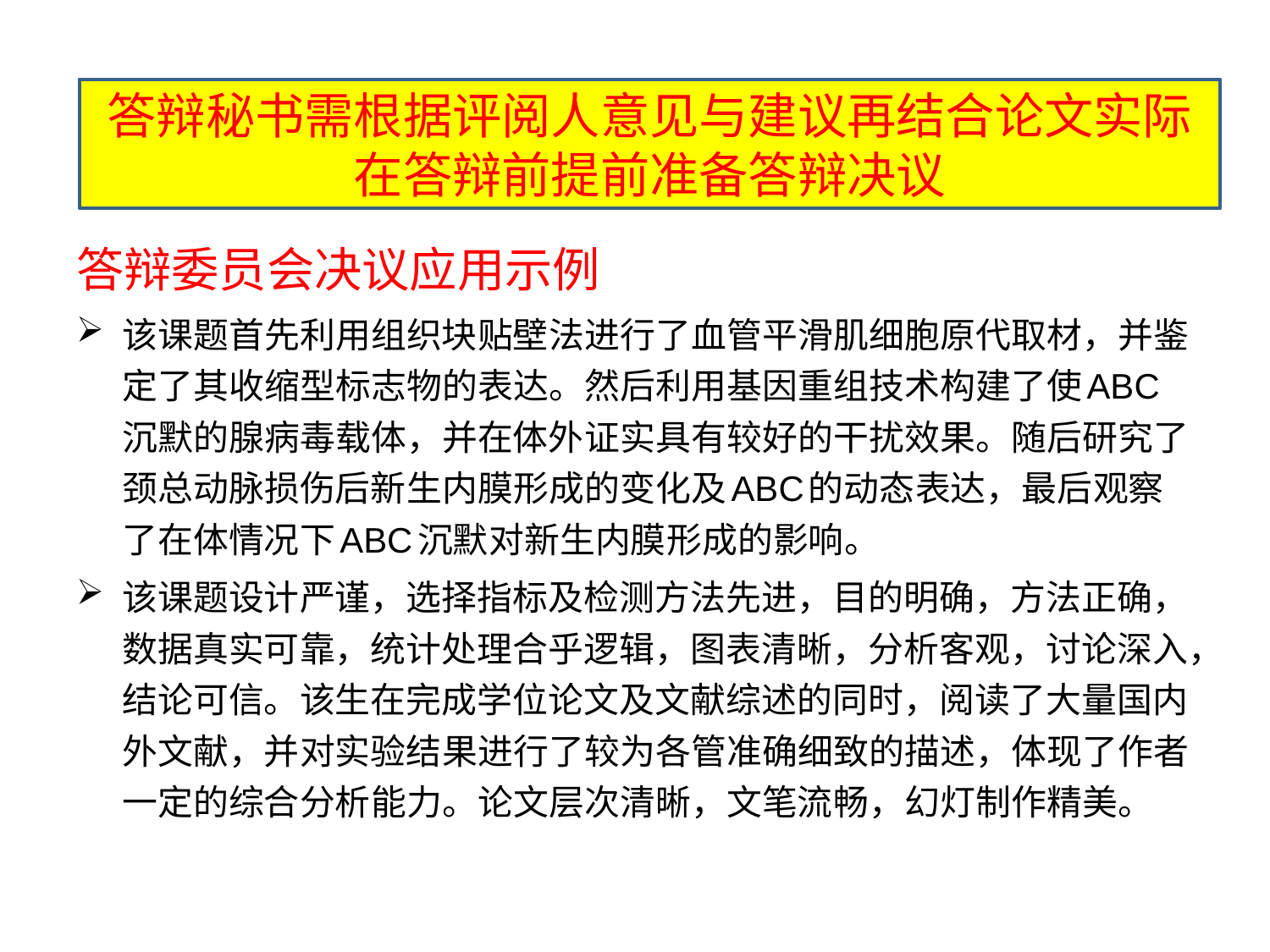

答辩秘书需根据评阅人意见与建议再结合论文实际在答辩前提前准备答辩决议
答辩委员会决议应用示例
该课题首先利用组织块贴壁法进行了血管平滑肌细胞原代取材，并鉴定了其收缩型标志物的表达。然后利用基因重组技术构建了使ABC沉默的腺病毒载体，并在体外证实具有较好的干扰效果。随后研究了颈总动脉损伤后新生内膜形成的变化及ABC的动态表达，最后观察了在体情况下ABC沉默对新生内膜形成的影响。
该课题设计严谨，选择指标及检测方法先进，目的明确，方法正确，数据真实可靠，统计处理合乎逻辑，图表清晰，分析客观，讨论深入，结论可信。该生在完成学位论文及文献综述的同时，阅读了大量国内外文献，并对实验结果进行了较为各管准确细致的描述，体现了作者一定的综合分析能力。论文层次清晰，文笔流畅，幻灯制作精美。